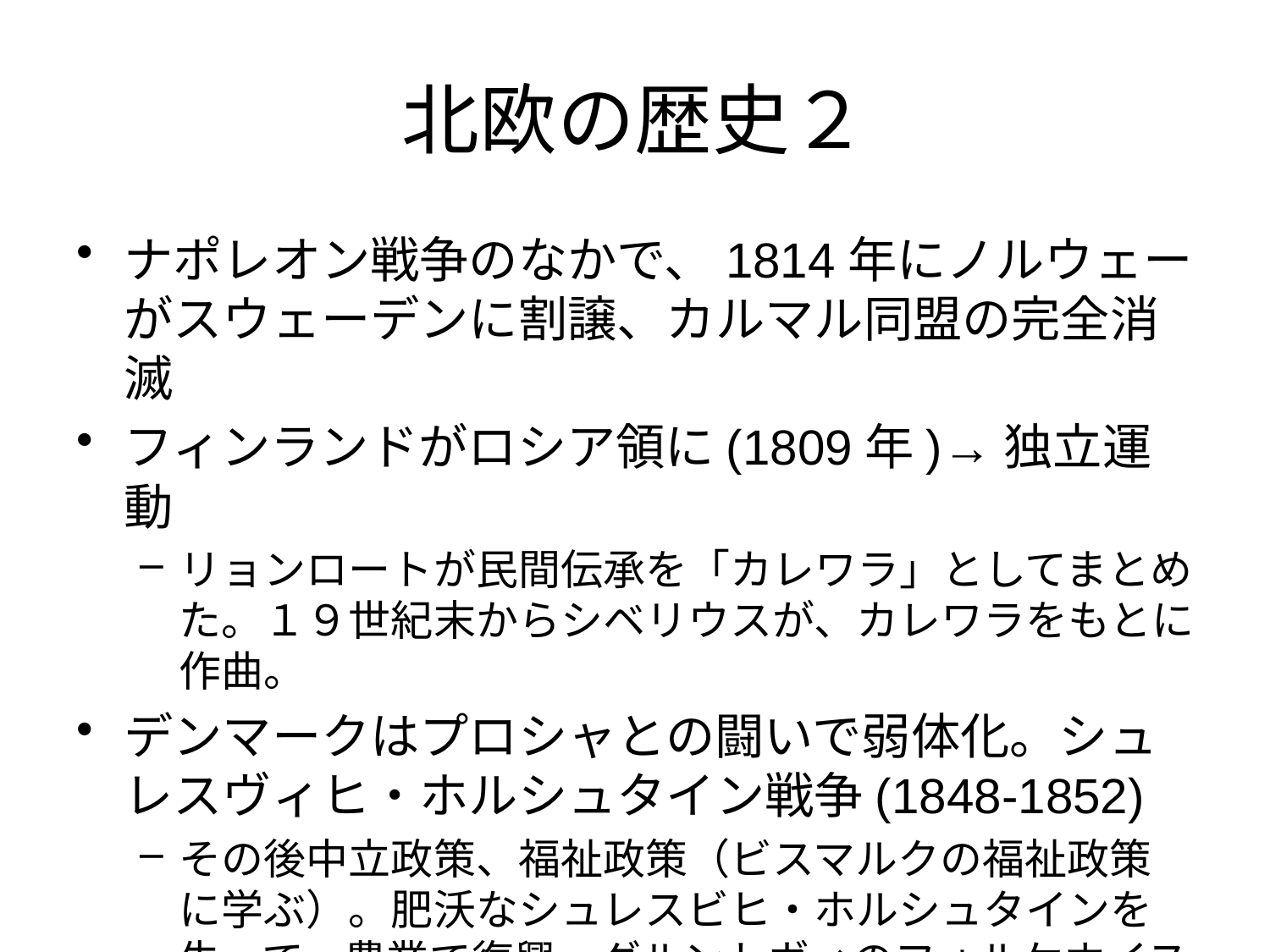

# 北欧の歴史２
ナポレオン戦争のなかで、1814年にノルウェーがスウェーデンに割譲、カルマル同盟の完全消滅
フィンランドがロシア領に(1809年)→独立運動
リョンロートが民間伝承を「カレワラ」としてまとめた。１９世紀末からシベリウスが、カレワラをもとに作曲。
デンマークはプロシャとの闘いで弱体化。シュレスヴィヒ・ホルシュタイン戦争(1848-1852)
その後中立政策、福祉政策（ビスマルクの福祉政策に学ぶ）。肥沃なシュレスビヒ・ホルシュタインを失って、農業で復興、グルントヴィのフォルケホイスコレによる国民教育運動が支える。（日本に影響）